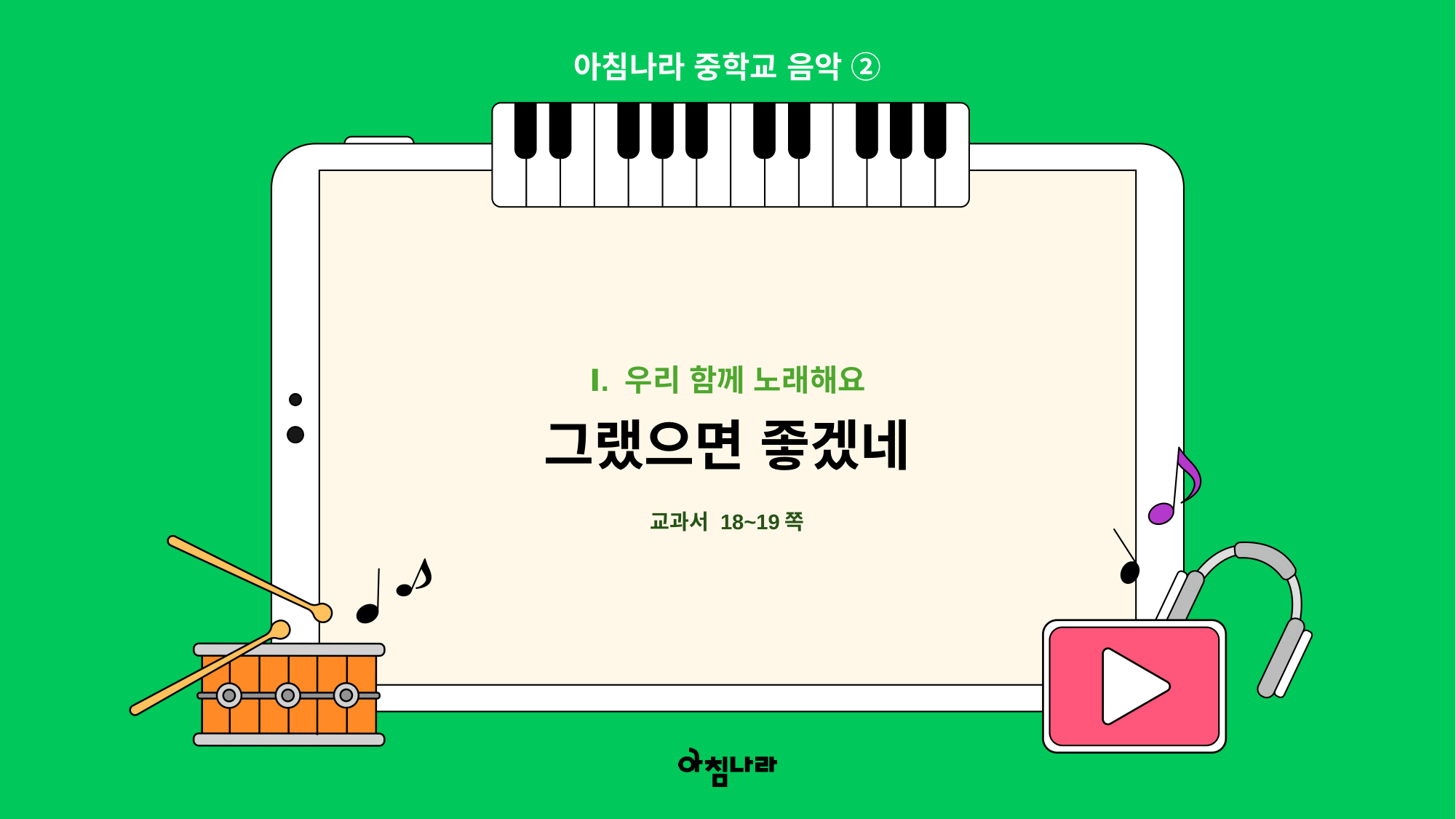

아침나라 중학교 음악 ②
Ⅰ. 우리 함께 노래해요
그랬으면 좋겠네
교과서 18~19쪽